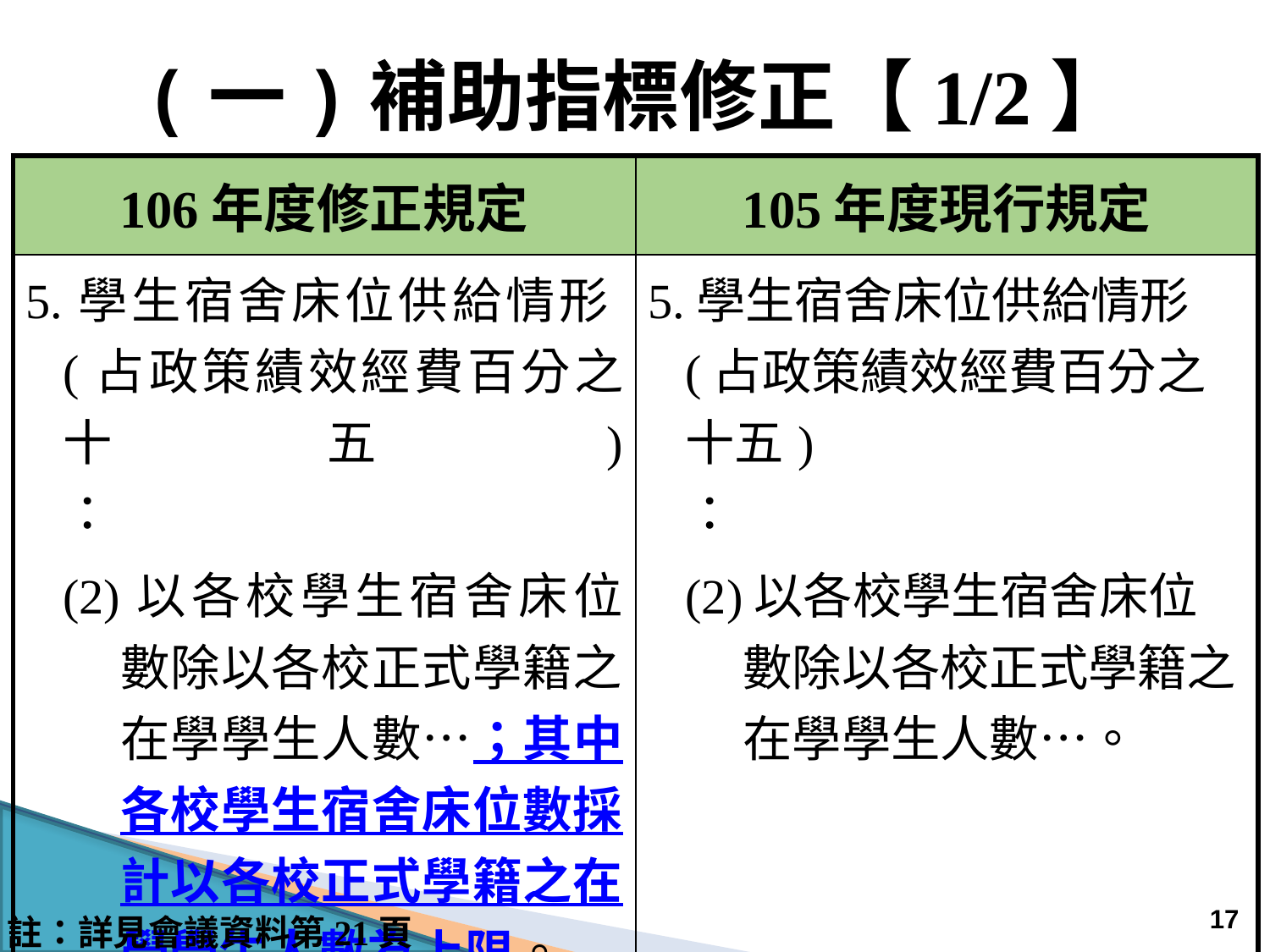

(一)補助指標修正【1/2】
| 106年度修正規定 | 105年度現行規定 |
| --- | --- |
| 5.學生宿舍床位供給情形(占政策績效經費百分之十五) ： (2)以各校學生宿舍床位數除以各校正式學籍之在學學生人數…；其中各校學生宿舍床位數採計以各校正式學籍之在學學生人數為上限。 | 5.學生宿舍床位供給情形(占政策績效經費百分之十五) ： (2)以各校學生宿舍床位數除以各校正式學籍之在學學生人數…。 |
17
註：詳見會議資料第21頁